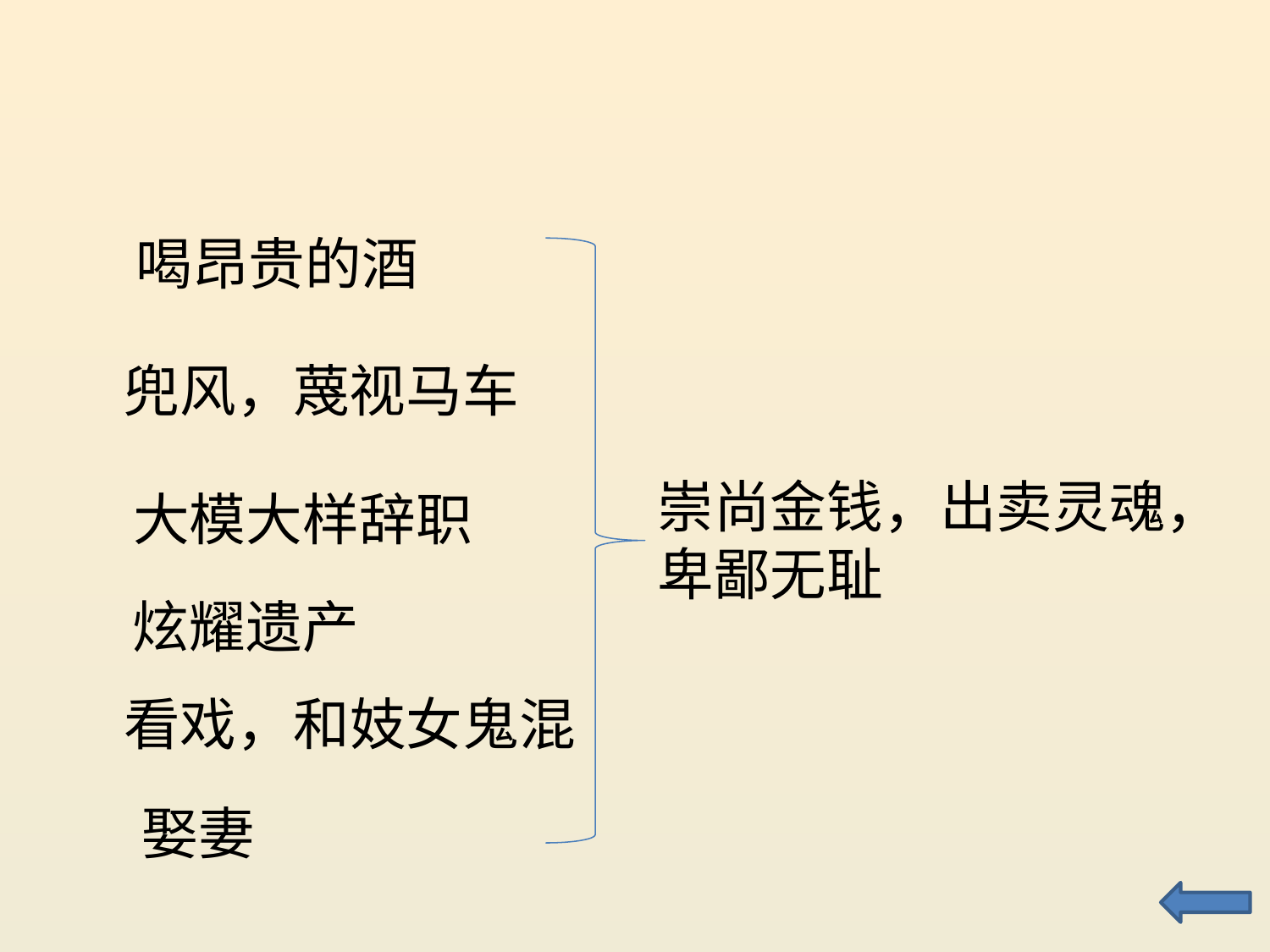

喝昂贵的酒

兜风，蔑视马车
崇尚金钱，出卖灵魂，卑鄙无耻
大模大样辞职
炫耀遗产
看戏，和妓女鬼混
娶妻